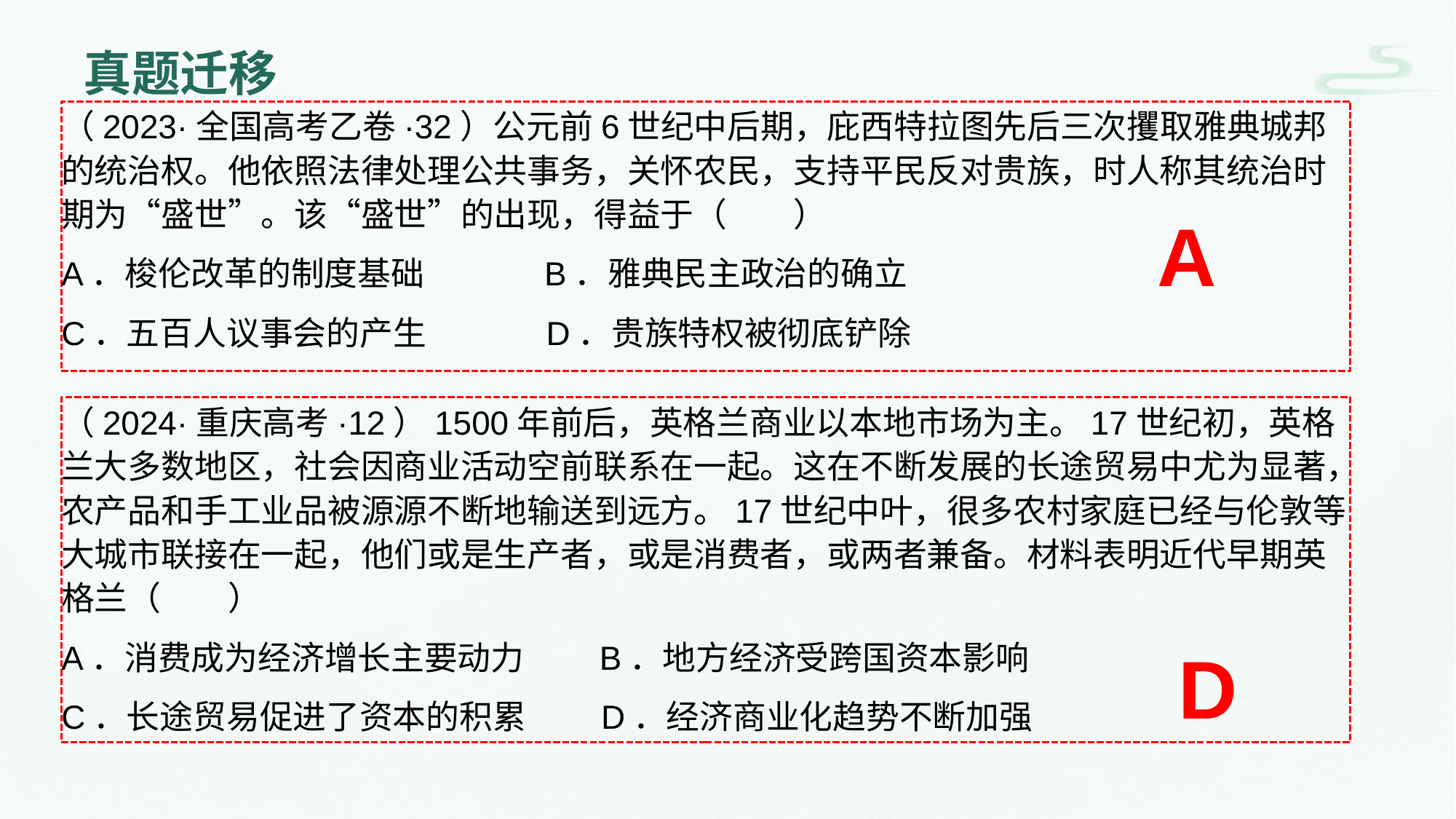

# 真题迁移
（2023·全国高考乙卷·32）公元前6世纪中后期，庇西特拉图先后三次攫取雅典城邦的统治权。他依照法律处理公共事务，关怀农民，支持平民反对贵族，时人称其统治时期为“盛世”。该“盛世”的出现，得益于（　　）
A．梭伦改革的制度基础               B．雅典民主政治的确立
C．五百人议事会的产生               D．贵族特权被彻底铲除
A
（2024·重庆高考·12）1500年前后，英格兰商业以本地市场为主。17世纪初，英格兰大多数地区，社会因商业活动空前联系在一起。这在不断发展的长途贸易中尤为显著，农产品和手工业品被源源不断地输送到远方。17世纪中叶，很多农村家庭已经与伦敦等大城市联接在一起，他们或是生产者，或是消费者，或两者兼备。材料表明近代早期英格兰（　　）
A．消费成为经济增长主要动力         B．地方经济受跨国资本影响
C．长途贸易促进了资本的积累         D．经济商业化趋势不断加强
D